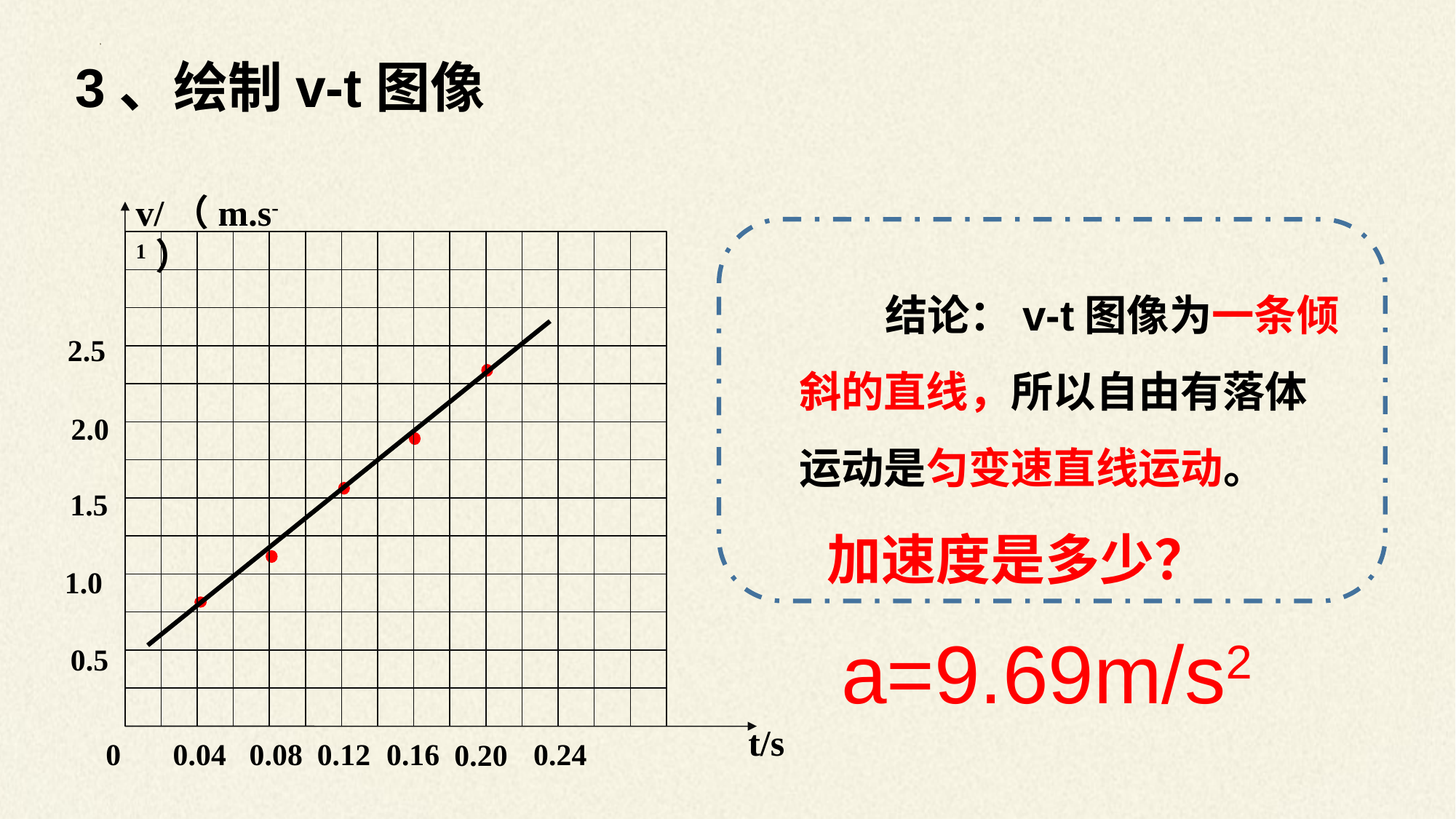

3、绘制v-t图像
v/（m.s-1）

t/s

2.5
2.0
1.5
1.0
0.5
0　 0.04   0.08
0.24
0.16
0.20
0.12

结论：v-t图像为一条倾斜的直线，所以自由有落体运动是匀变速直线运动。

加速度是多少？

a=9.69m/s2